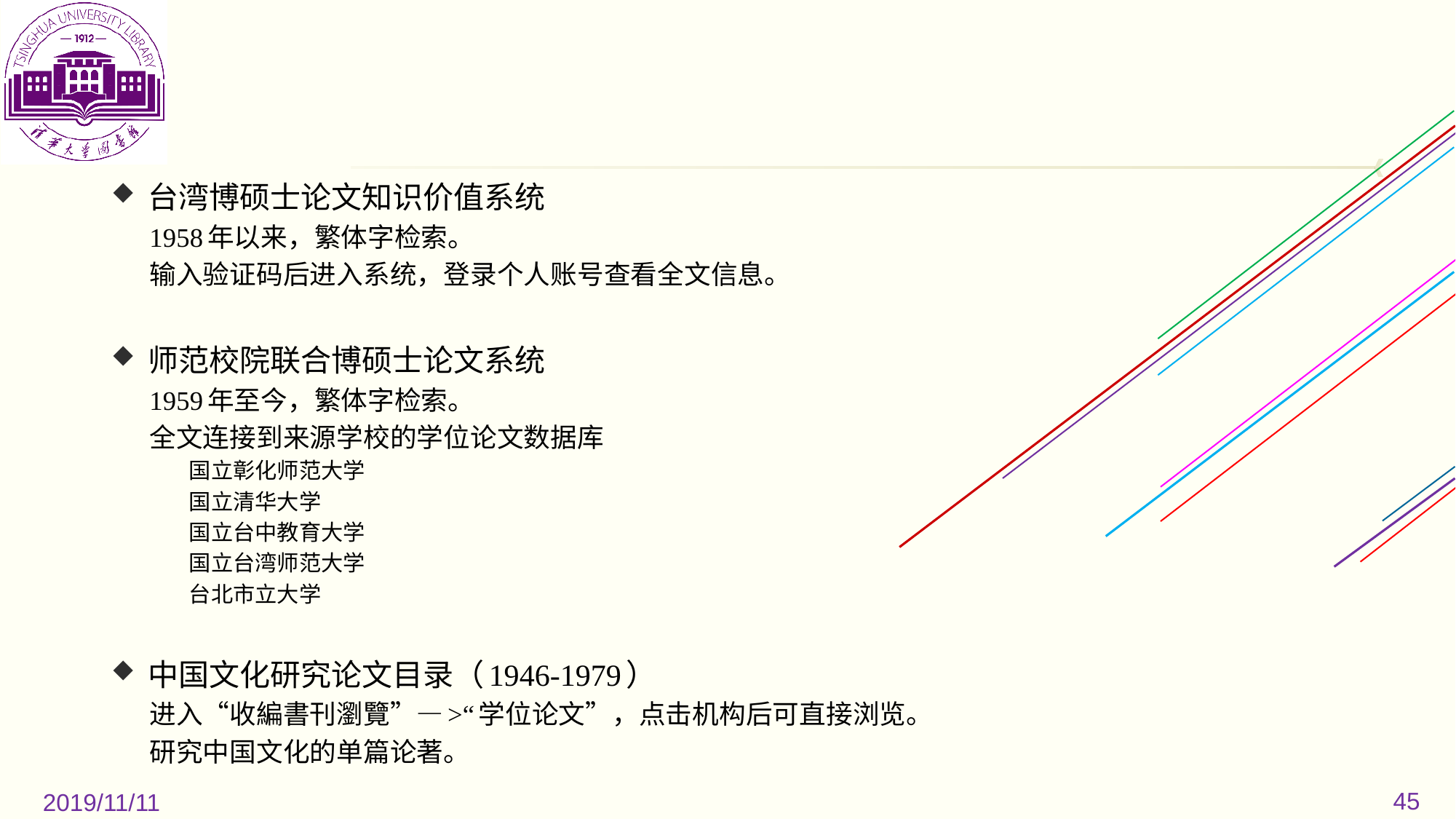

台湾博硕士论文知识价值系统
1958年以来，繁体字检索。
输入验证码后进入系统，登录个人账号查看全文信息。

师范校院联合博硕士论文系统
1959年至今，繁体字检索。
全文连接到来源学校的学位论文数据库
国立彰化师范大学
国立清华大学
国立台中教育大学
国立台湾师范大学
台北市立大学

中国文化研究论文目录（1946-1979）
进入“收編書刊瀏覽”—>“学位论文”，点击机构后可直接浏览。
研究中国文化的单篇论著。
45
2019/11/11